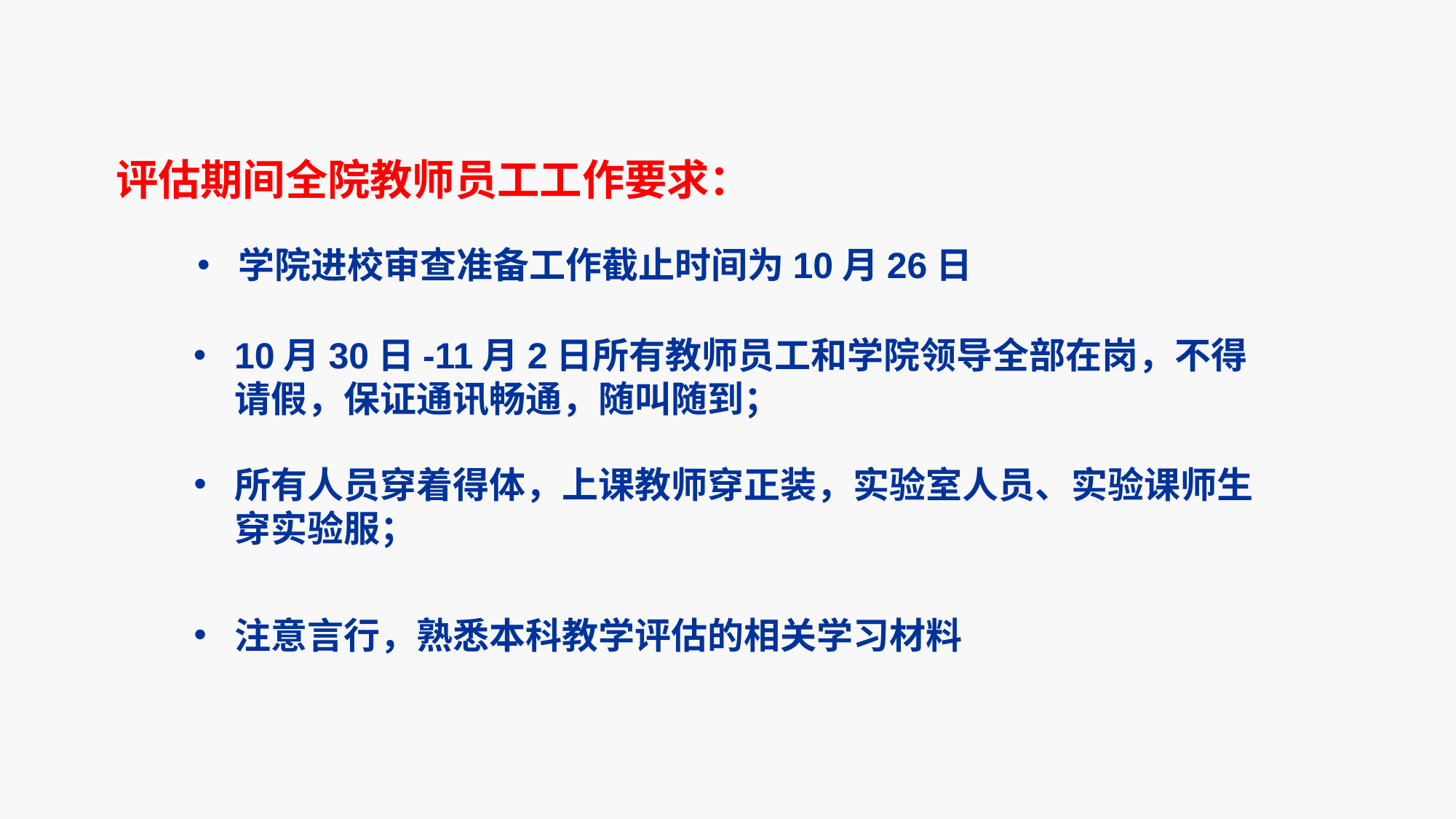

评估期间全院教师员工工作要求：
# 学院进校审查准备工作截止时间为10月26日
10月30日-11月2日所有教师员工和学院领导全部在岗，不得请假，保证通讯畅通，随叫随到；
所有人员穿着得体，上课教师穿正装，实验室人员、实验课师生穿实验服；
注意言行，熟悉本科教学评估的相关学习材料